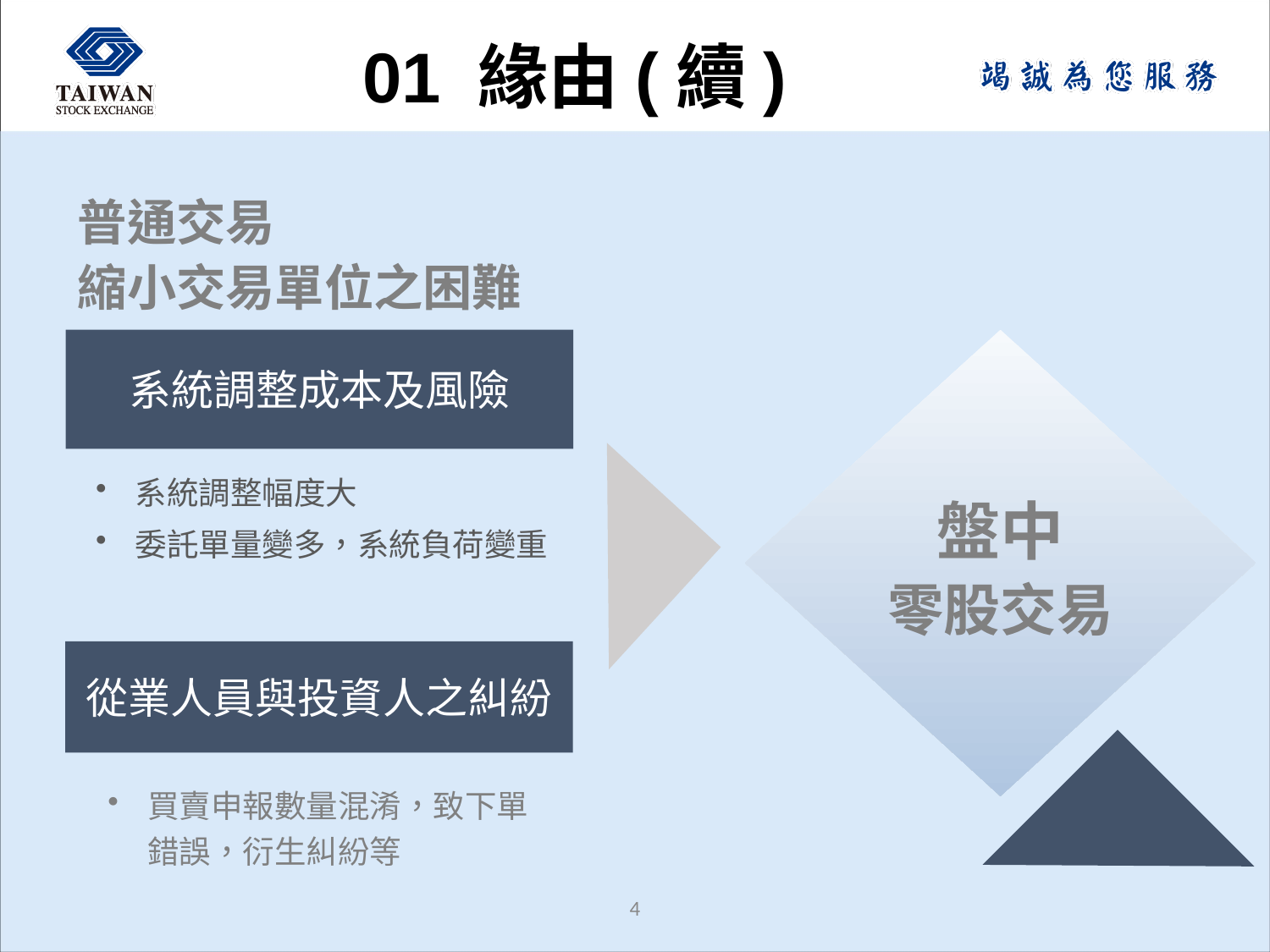

01 緣由(續)
普通交易
縮小交易單位之困難
系統調整成本及風險
從業人員與投資人之糾紛
系統調整幅度大
委託單量變多，系統負荷變重
買賣申報數量混淆，致下單錯誤，衍生糾紛等
盤中
零股交易

4